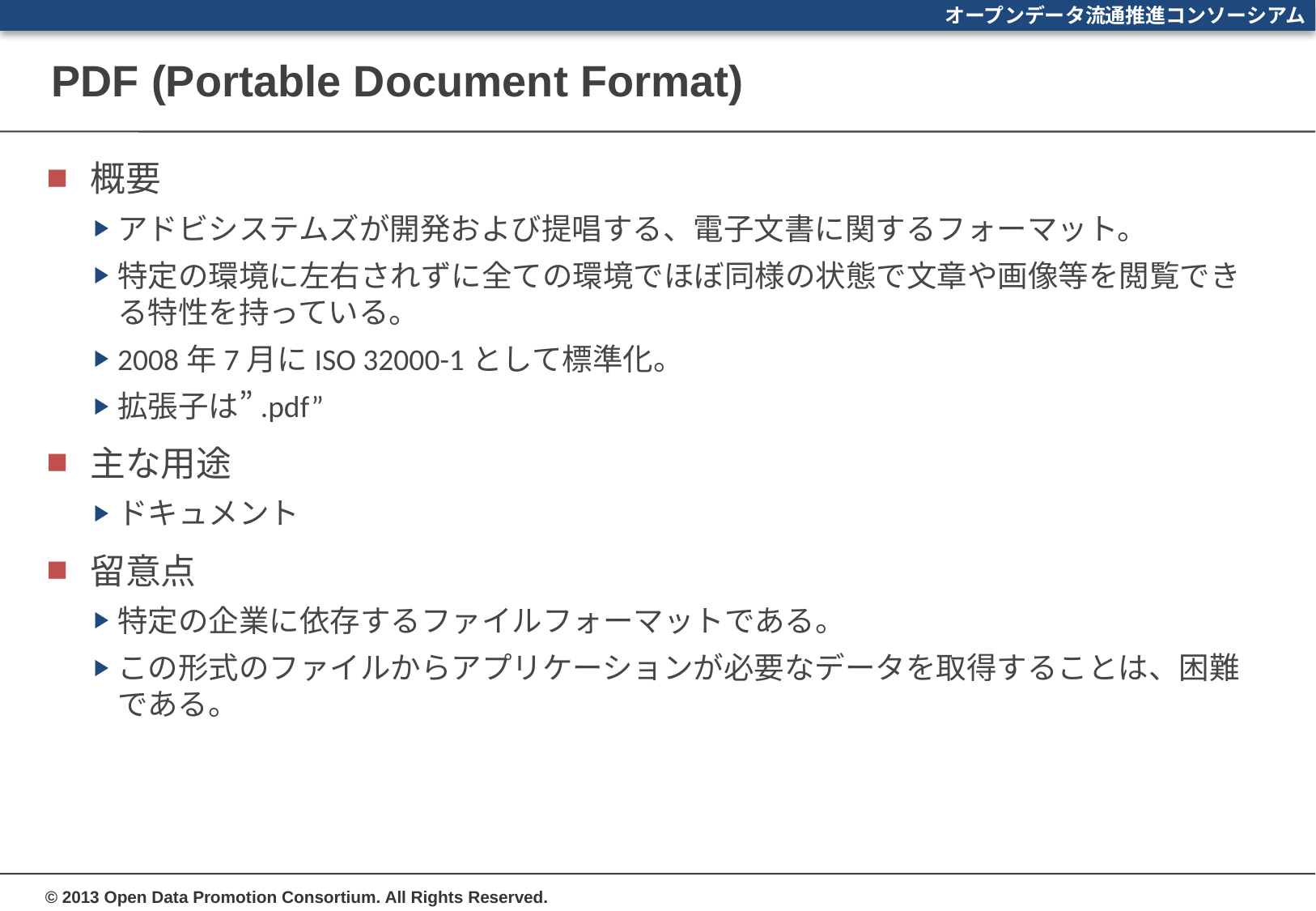

# PDF (Portable Document Format)
概要
アドビシステムズが開発および提唱する、電子文書に関するフォーマット。
特定の環境に左右されずに全ての環境でほぼ同様の状態で文章や画像等を閲覧できる特性を持っている。
2008年7月にISO 32000-1として標準化。
拡張子は”.pdf”
主な用途
ドキュメント
留意点
特定の企業に依存するファイルフォーマットである。
この形式のファイルからアプリケーションが必要なデータを取得することは、困難である。